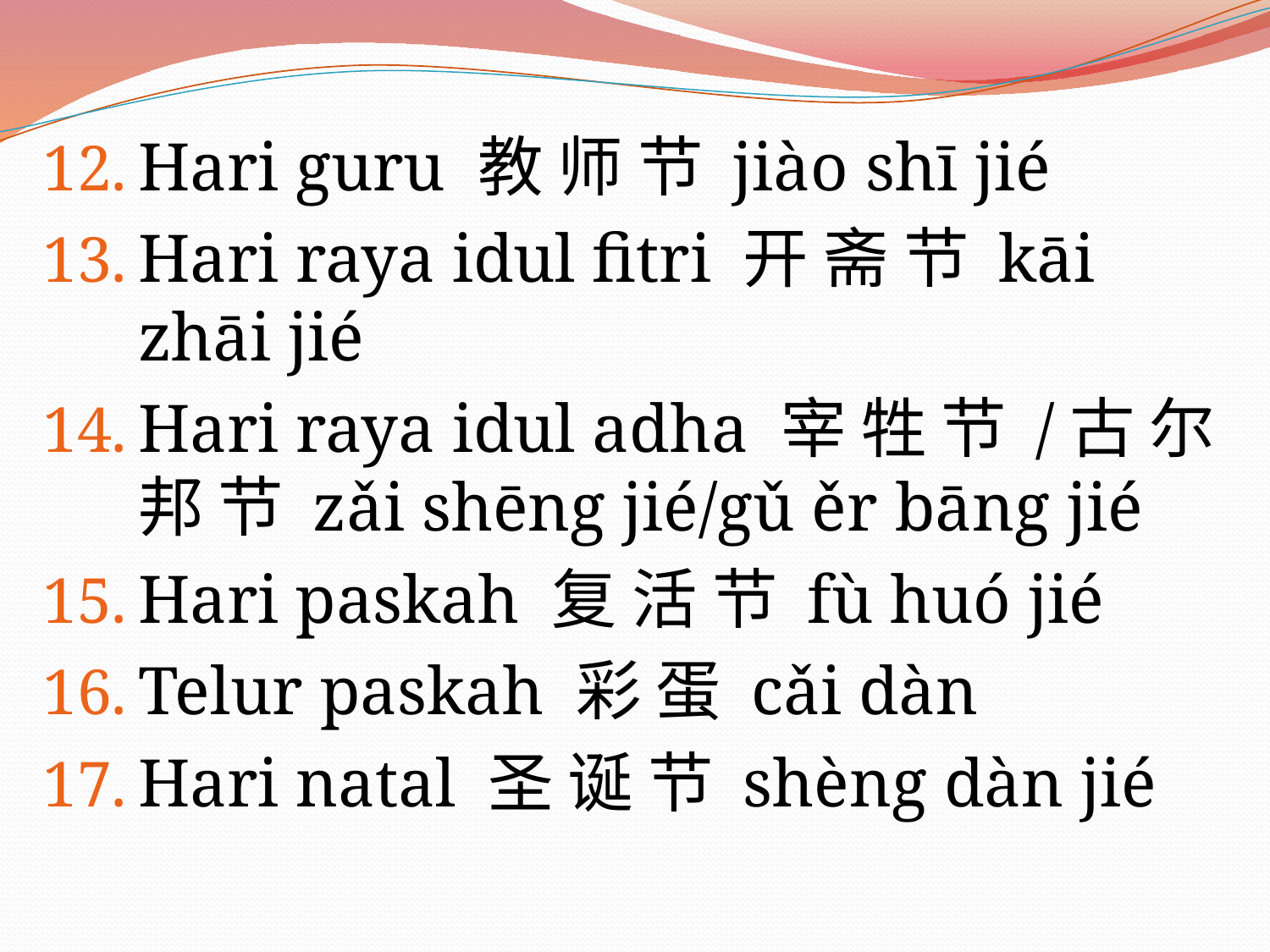

Hari guru 教 师 节 jiào shī jié
Hari raya idul fitri 开 斋 节 kāi zhāi jié
Hari raya idul adha 宰 牲 节 /古 尔 邦 节 zǎi shēng jié/gǔ ěr bāng jié
Hari paskah 复 活 节 fù huó jié
Telur paskah 彩 蛋 cǎi dàn
Hari natal 圣 诞 节 shèng dàn jié